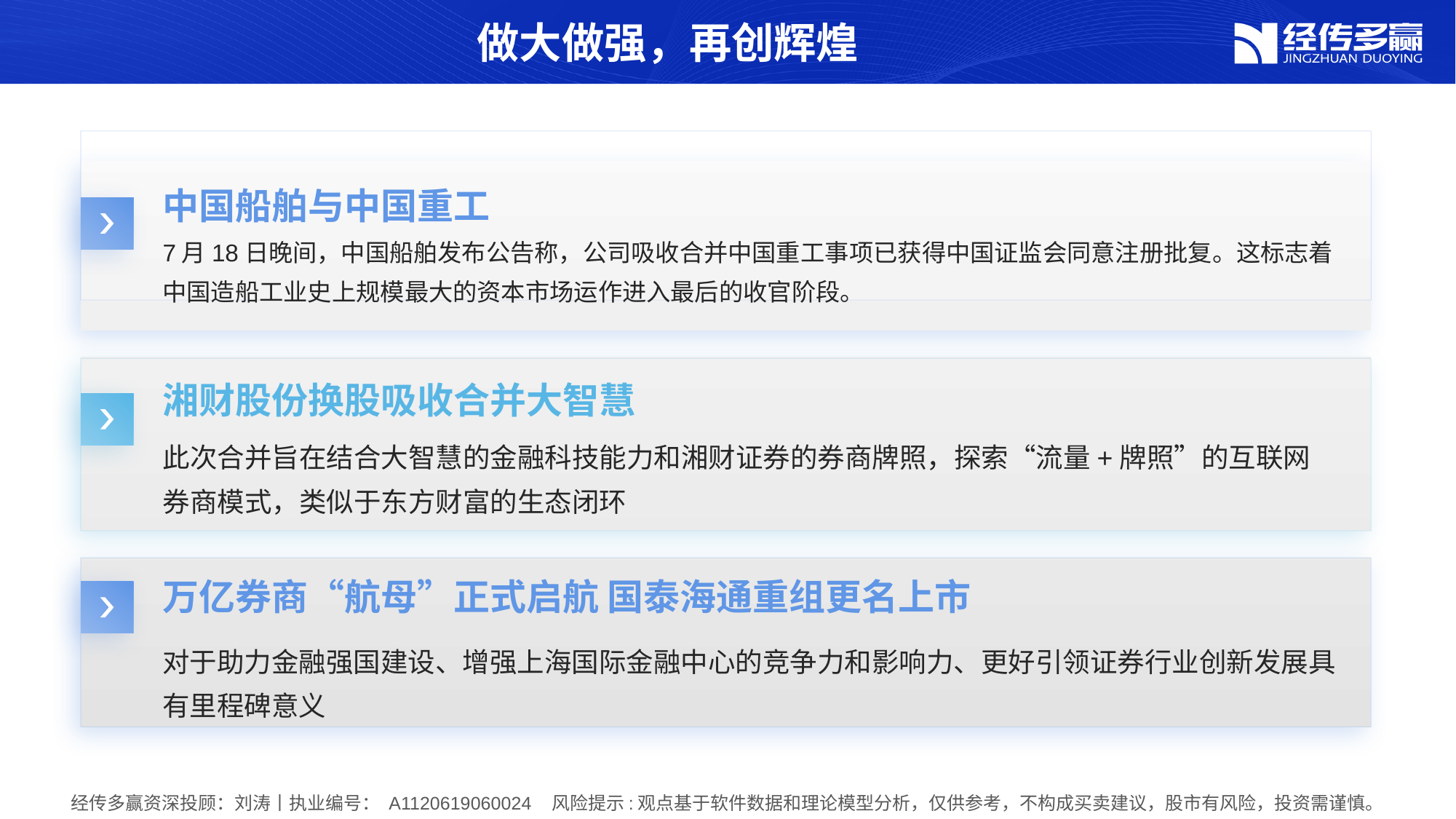

做大做强，再创辉煌

中国船舶与中国重工

7月18日晚间，中国船舶发布公告称，公司吸收合并中国重工事项已获得中国证监会同意注册批复。这标志着中国造船工业史上规模最大的资本市场运作进入最后的收官阶段。

湘财股份换股吸收合并大智慧

此次合并旨在结合大智慧的金融科技能力和湘财证券的券商牌照，探索“流量+牌照”的互联网券商模式，类似于东方财富的生态闭环

万亿券商“航母”正式启航 国泰海通重组更名上市

对于助力金融强国建设、增强上海国际金融中心的竞争力和影响力、更好引领证券行业创新发展具有里程碑意义